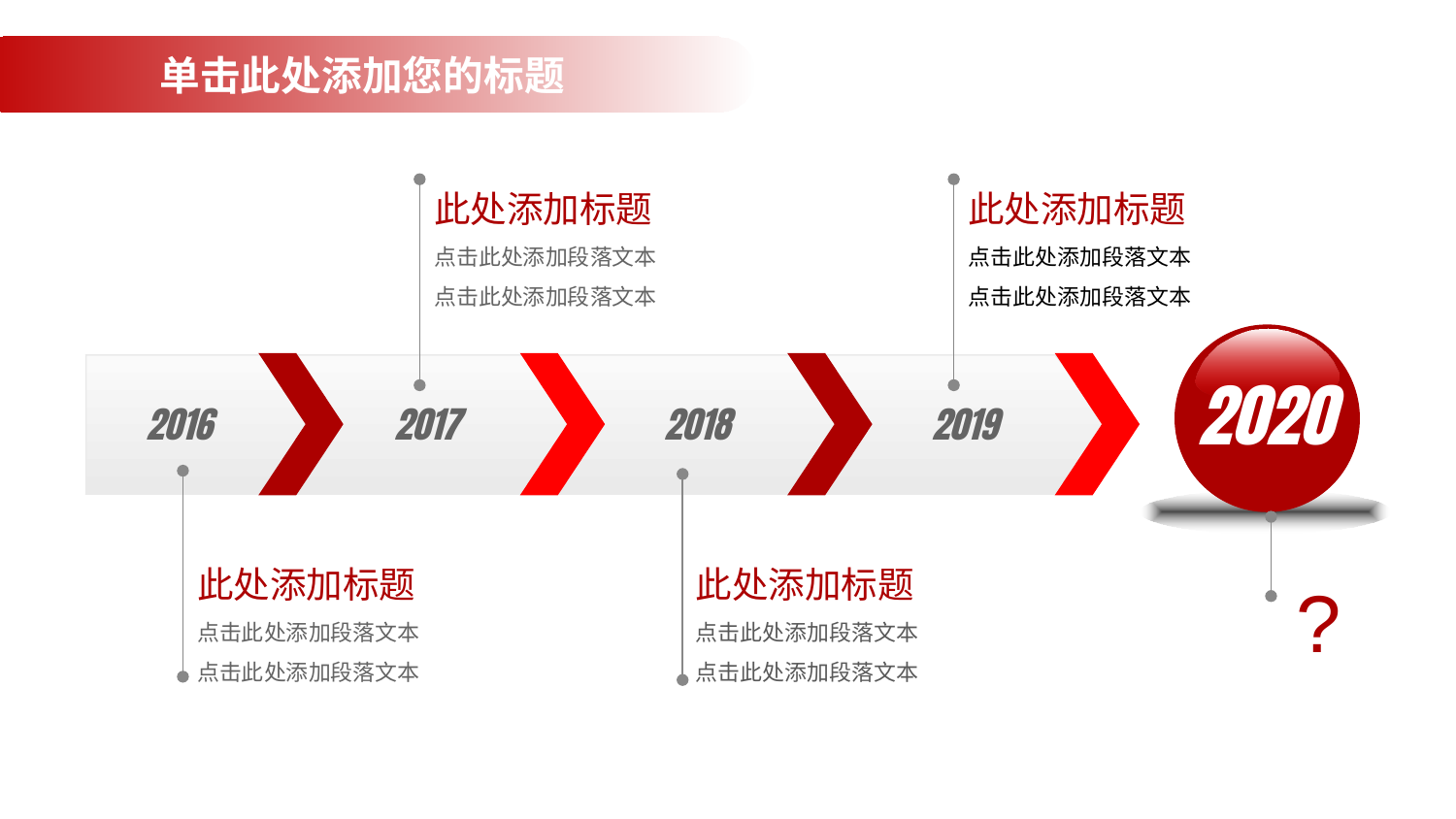

单击此处添加您的标题

此处添加标题
点击此处添加段落文本
点击此处添加段落文本
此处添加标题
点击此处添加段落文本
点击此处添加段落文本

2020

2016
2017
2018
2019
?
此处添加标题
点击此处添加段落文本
点击此处添加段落文本
此处添加标题
点击此处添加段落文本
点击此处添加段落文本